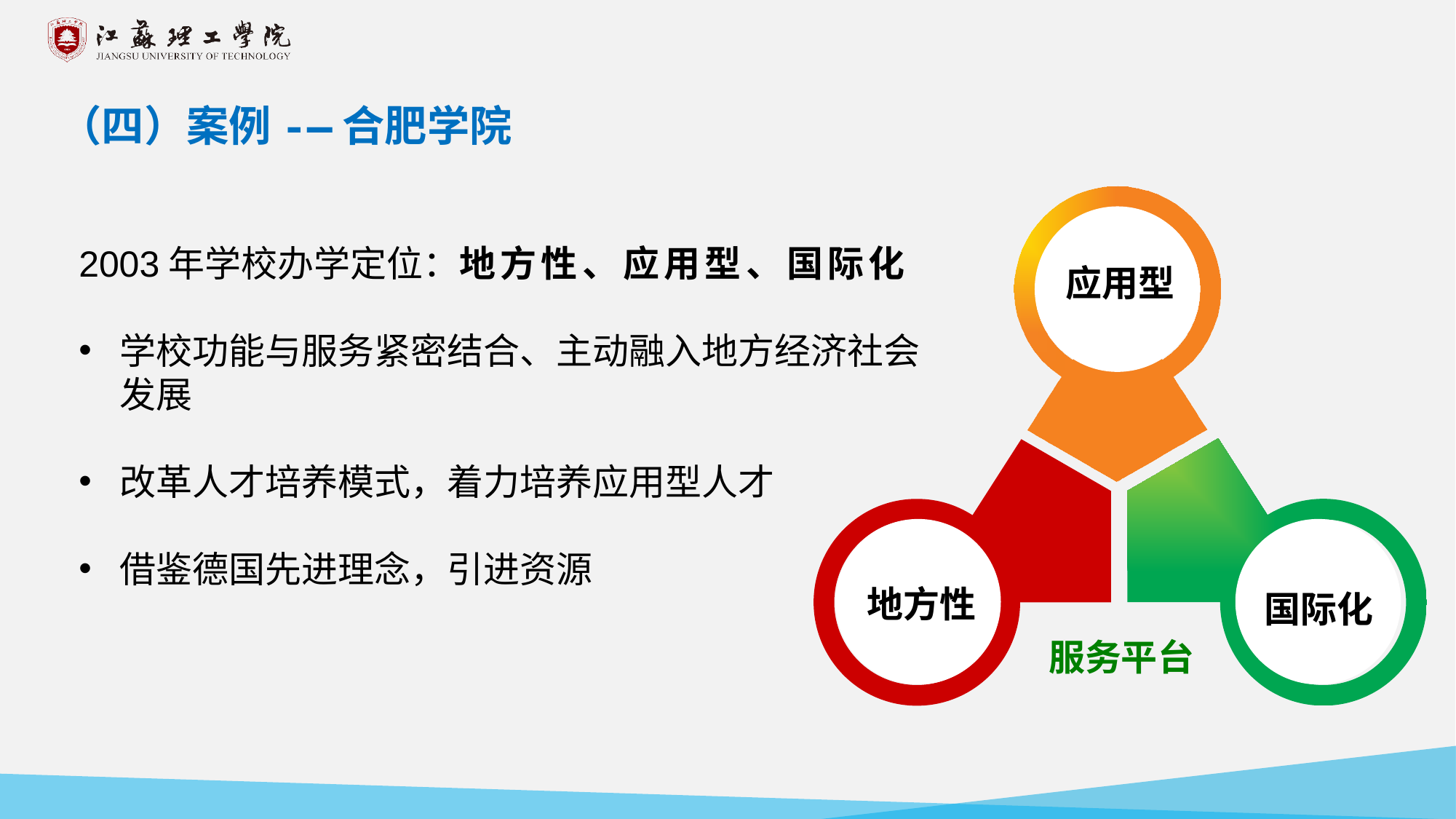

（四）案例-—合肥学院

2003年学校办学定位：地方性、应用型、国际化

学校功能与服务紧密结合、主动融入地方经济社会发展

改革人才培养模式，着力培养应用型人才

借鉴德国先进理念，引进资源

应用型

地方性

国际化

服务平台